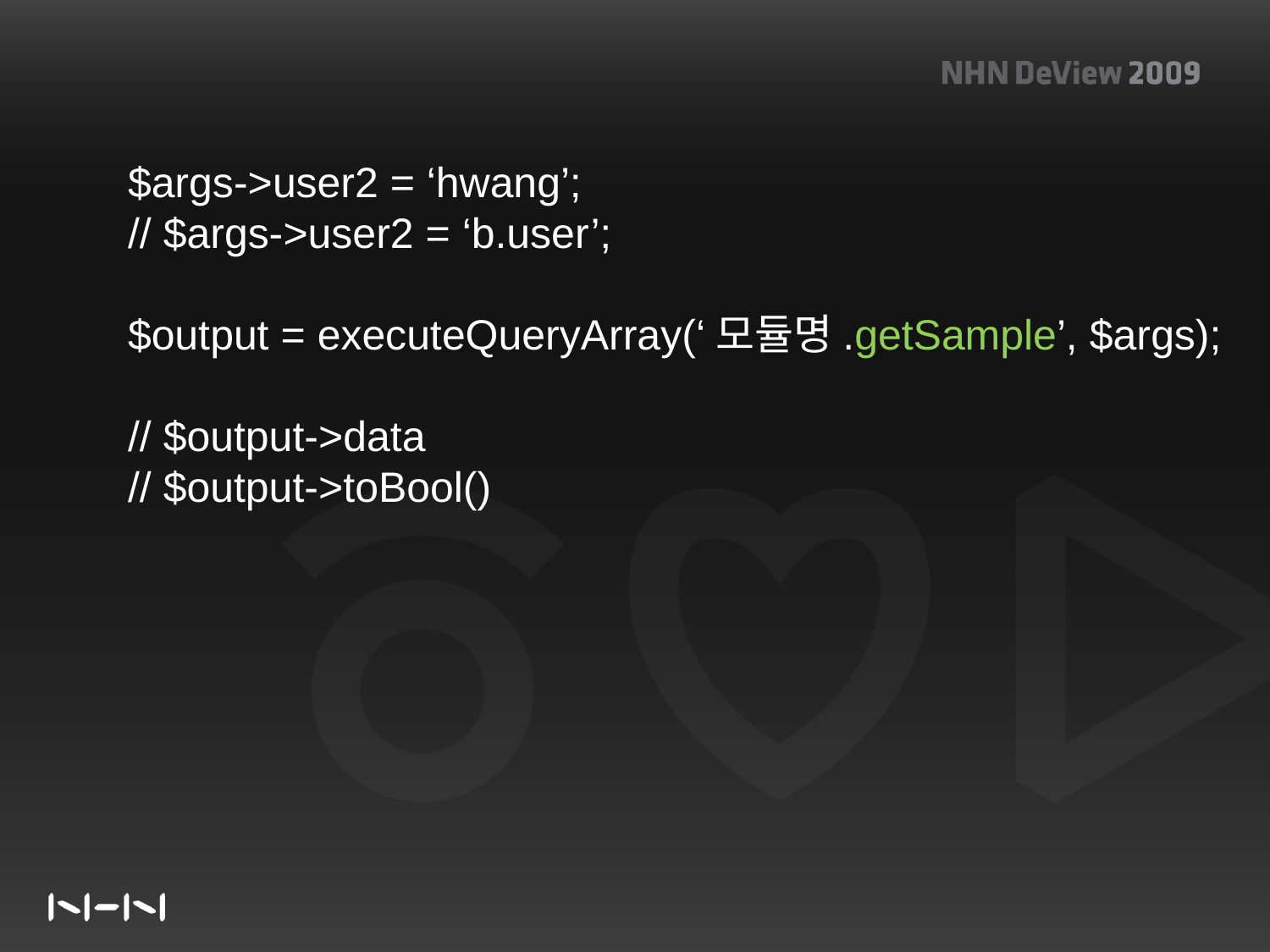

$args->user2 = ‘hwang’;
// $args->user2 = ‘b.user’;

$output = executeQueryArray(‘모듈명.getSample’, $args);

// $output->data
// $output->toBool()